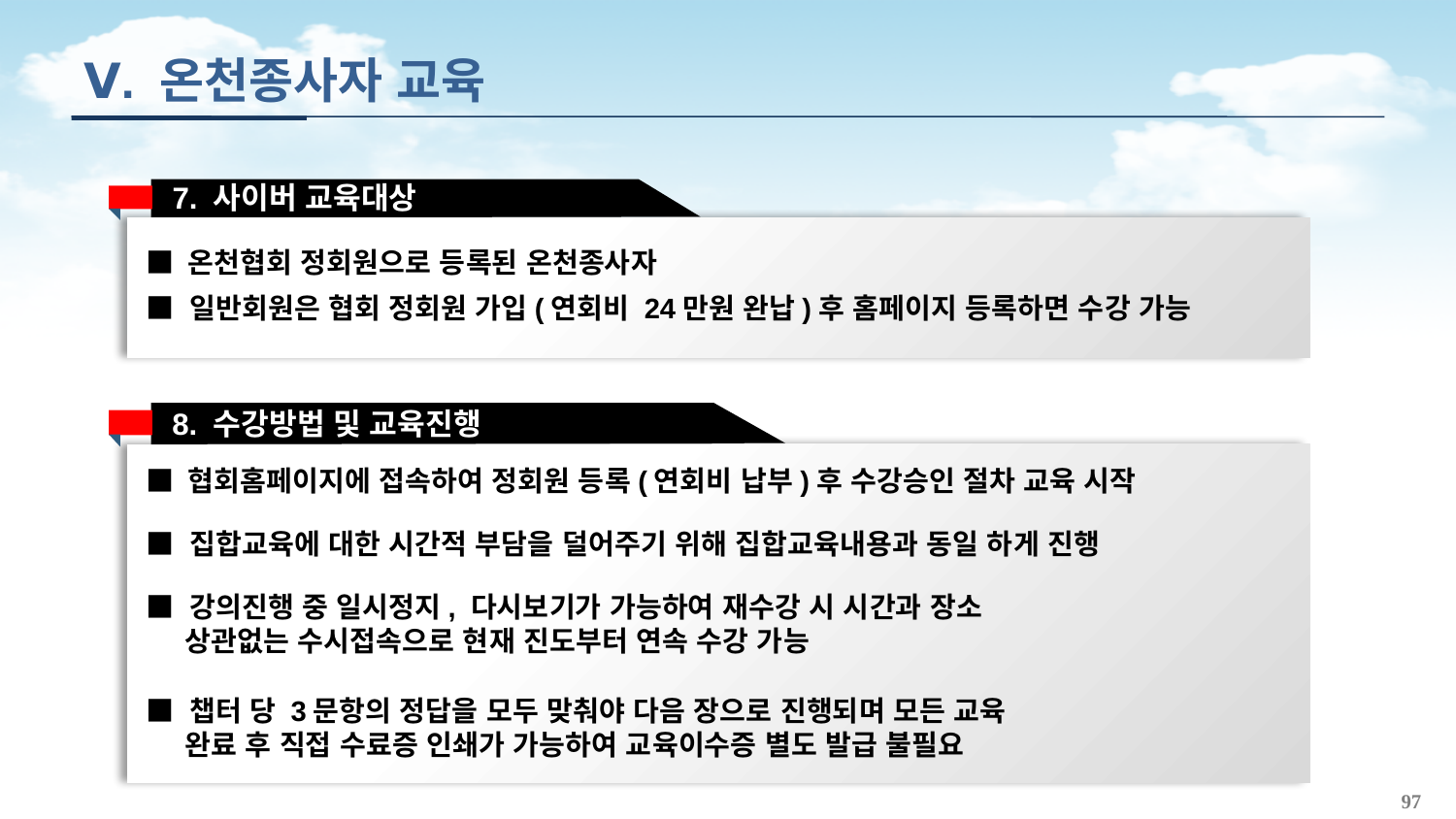

Ⅴ. 온천종사자 교육
7. 사이버 교육대상

■ 온천협회 정회원으로 등록된 온천종사자

■ 일반회원은 협회 정회원 가입(연회비 24만원 완납)후 홈페이지 등록하면 수강 가능
8. 수강방법 및 교육진행

■ 협회홈페이지에 접속하여 정회원 등록(연회비 납부)후 수강승인 절차 교육 시작

■ 집합교육에 대한 시간적 부담을 덜어주기 위해 집합교육내용과 동일 하게 진행

■ 강의진행 중 일시정지, 다시보기가 가능하여 재수강 시 시간과 장소
    상관없는 수시접속으로 현재 진도부터 연속 수강 가능

■ 챕터 당 3문항의 정답을 모두 맞춰야 다음 장으로 진행되며 모든 교육
    완료 후 직접 수료증 인쇄가 가능하여 교육이수증 별도 발급 불필요

97